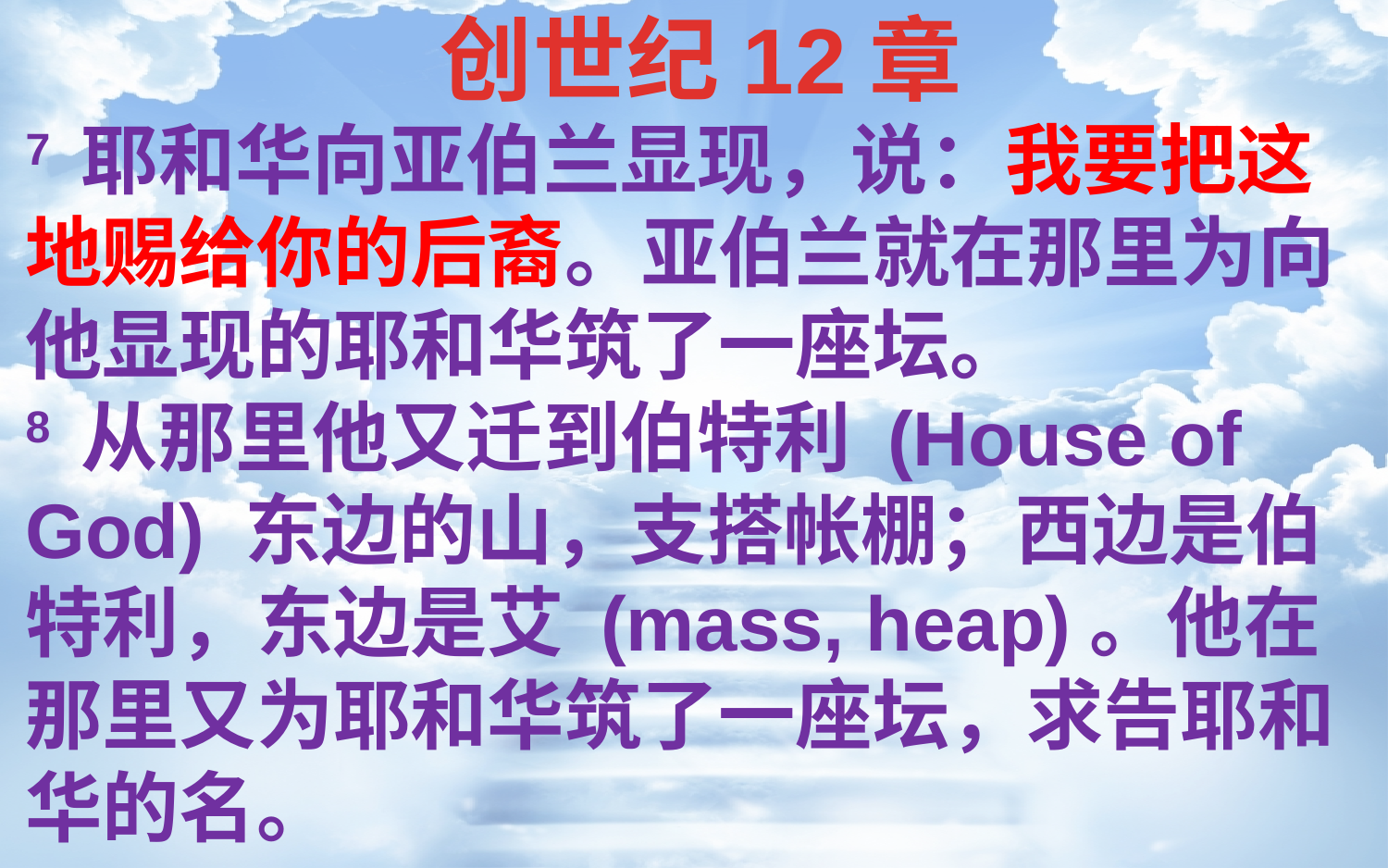

创世纪12章
7 耶和华向亚伯兰显现，说：我要把这地赐给你的后裔。亚伯兰就在那里为向他显现的耶和华筑了一座坛。
8 从那里他又迁到伯特利 (House of God) 东边的山，支搭帐棚；西边是伯特利，东边是艾 (mass, heap)。他在那里又为耶和华筑了一座坛，求告耶和华的名。